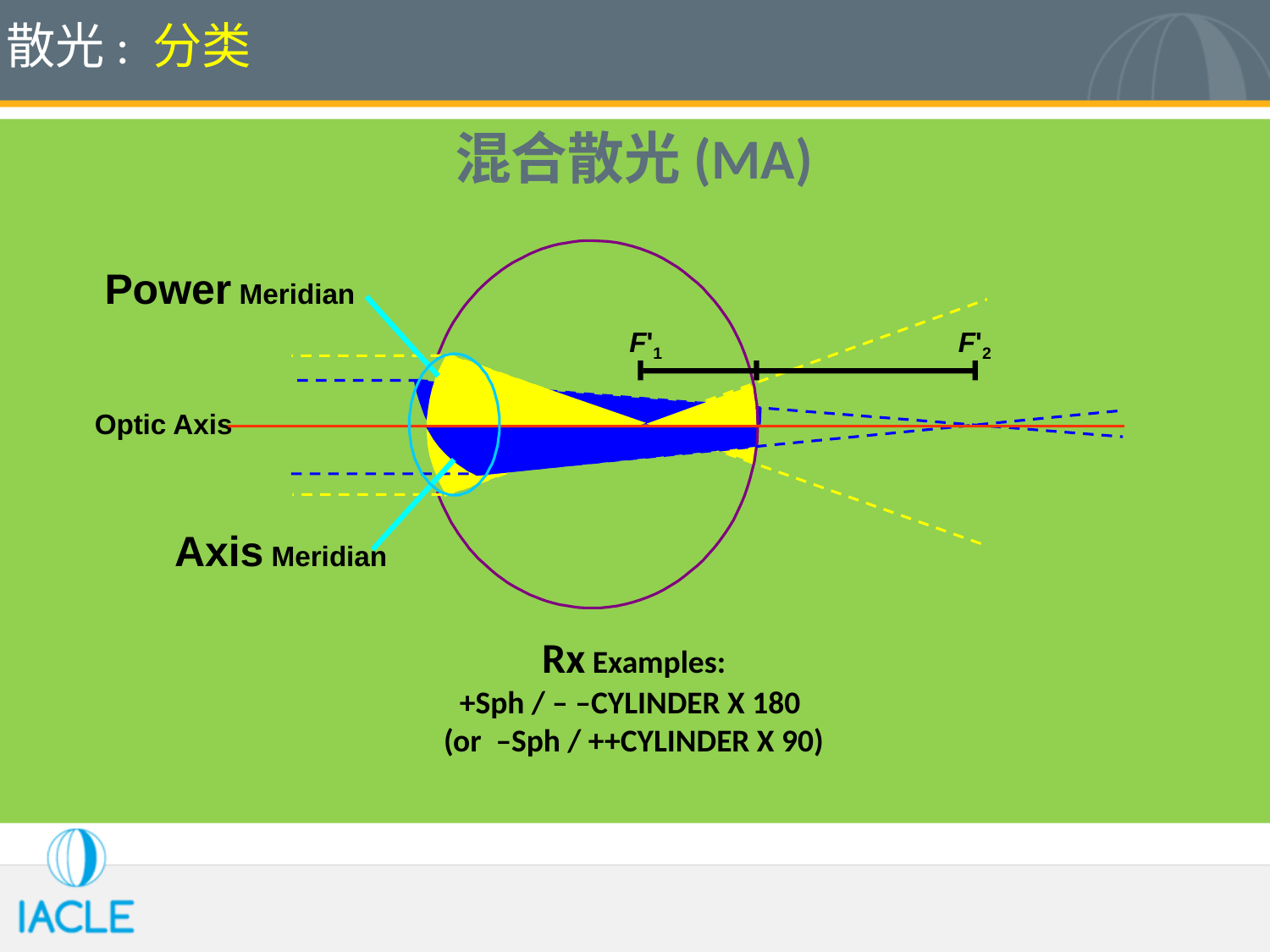

散光: 分类

混合散光(MA)

Power Meridian

F'1
F'2

Optic Axis

Axis Meridian
Rx Examples:
+Sph / – –CYLINDER X 180
(or  –Sph / ++CYLINDER X 90)